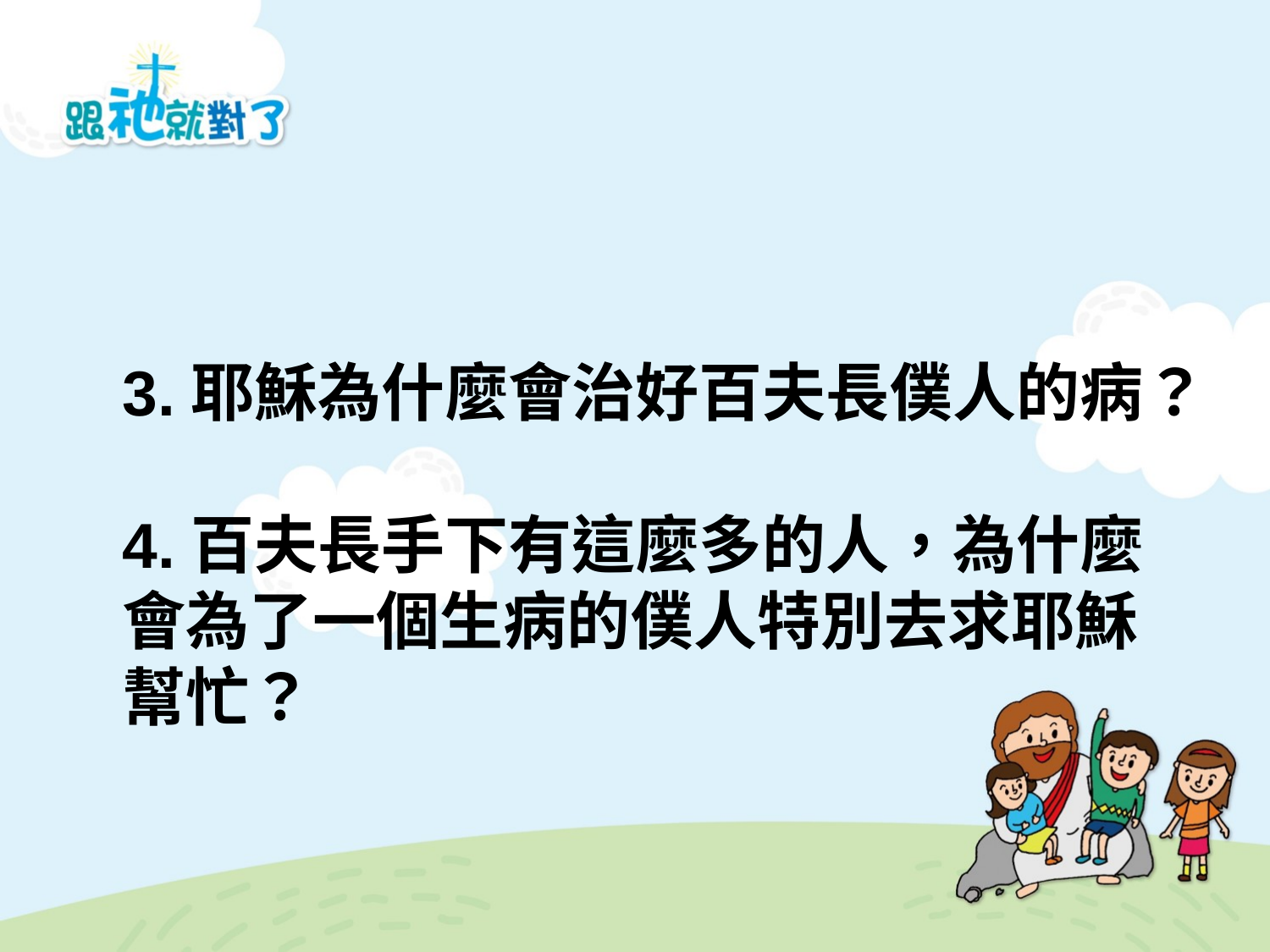

3.耶穌為什麼會治好百夫長僕人的病？

4.百夫長手下有這麼多的人，為什麼會為了一個生病的僕人特別去求耶穌幫忙？